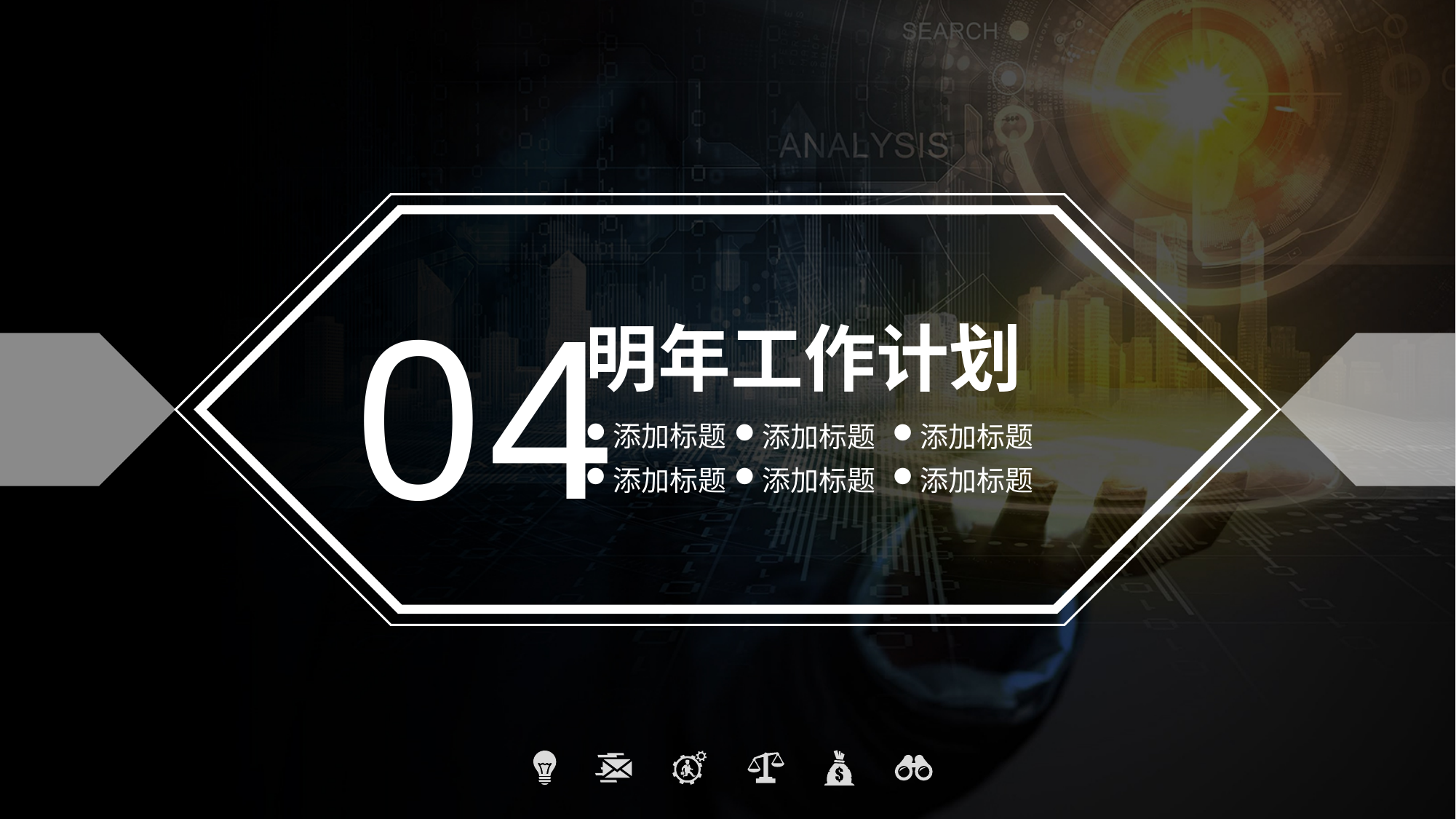

04
明年工作计划

添加标题
添加标题
添加标题
添加标题
添加标题
添加标题